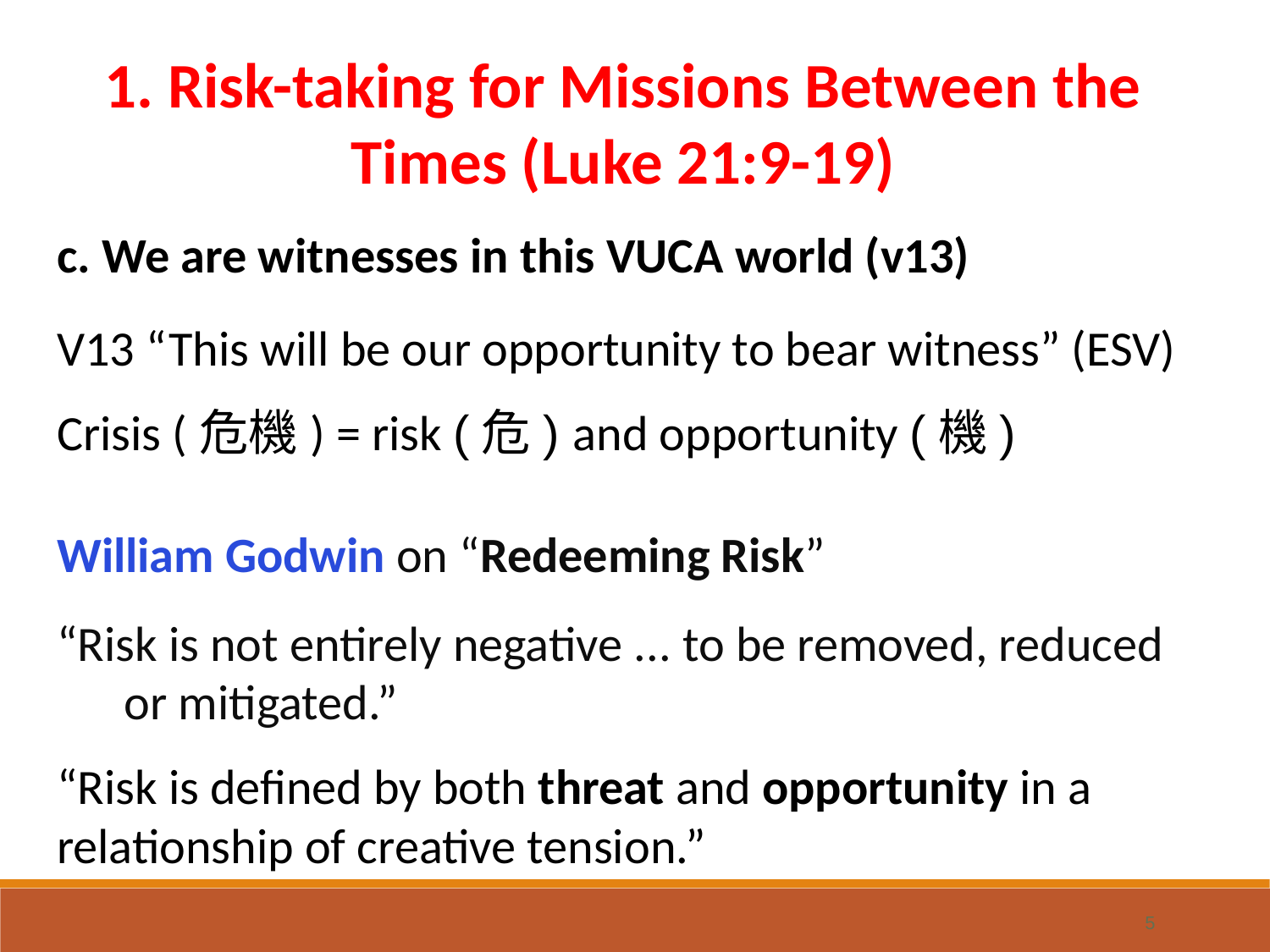

1. Risk-taking for Missions Between the Times (Luke 21:9-19)
c. We are witnesses in this VUCA world (v13)

V13 “This will be our opportunity to bear witness” (ESV)

Crisis (危機) = risk (危) and opportunity (機)
William Godwin on “Redeeming Risk”

“Risk is not entirely negative ... to be removed, reduced              or mitigated.”

“Risk is defined by both threat and opportunity in a relationship of creative tension.”
5